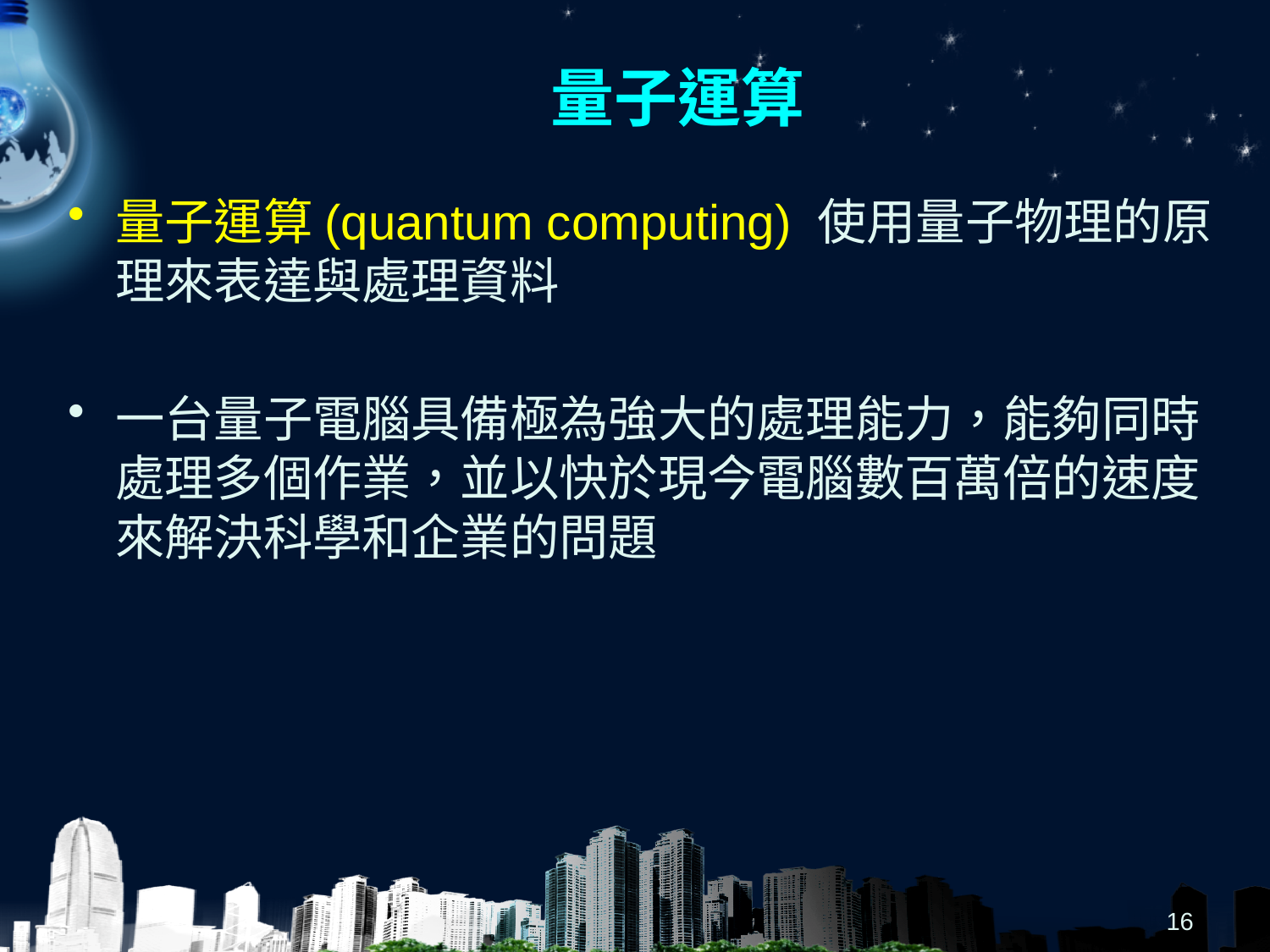

# 量子運算
量子運算(quantum computing) 使用量子物理的原理來表達與處理資料

一台量子電腦具備極為強大的處理能力，能夠同時處理多個作業，並以快於現今電腦數百萬倍的速度來解決科學和企業的問題
16